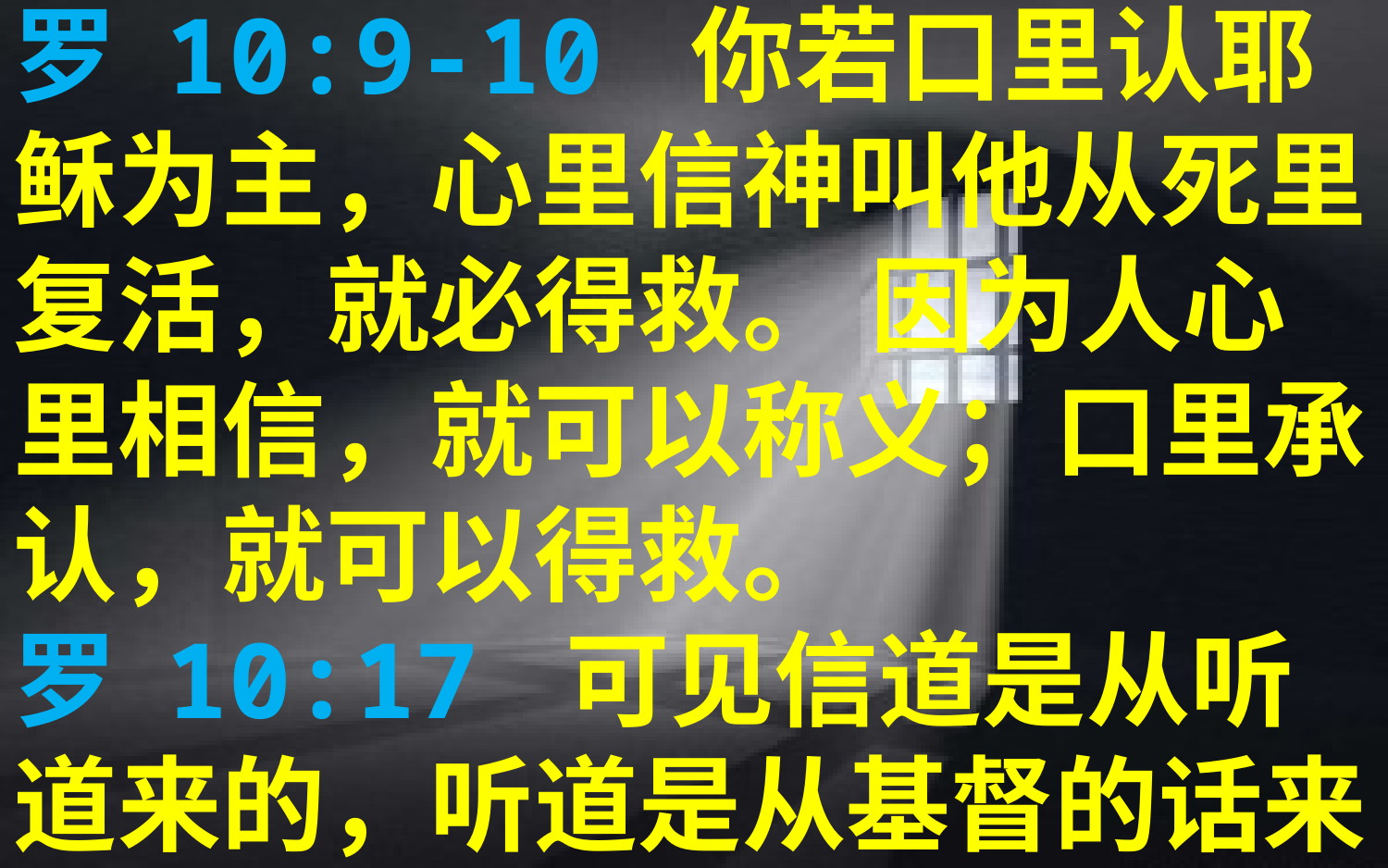

罗 10:9-10 你若口里认耶稣为主，心里信神叫他从死里复活，就必得救。 因为人心里相信，就可以称义；口里承认，就可以得救。
罗 10:17 可见信道是从听道来的，听道是从基督的话来的。